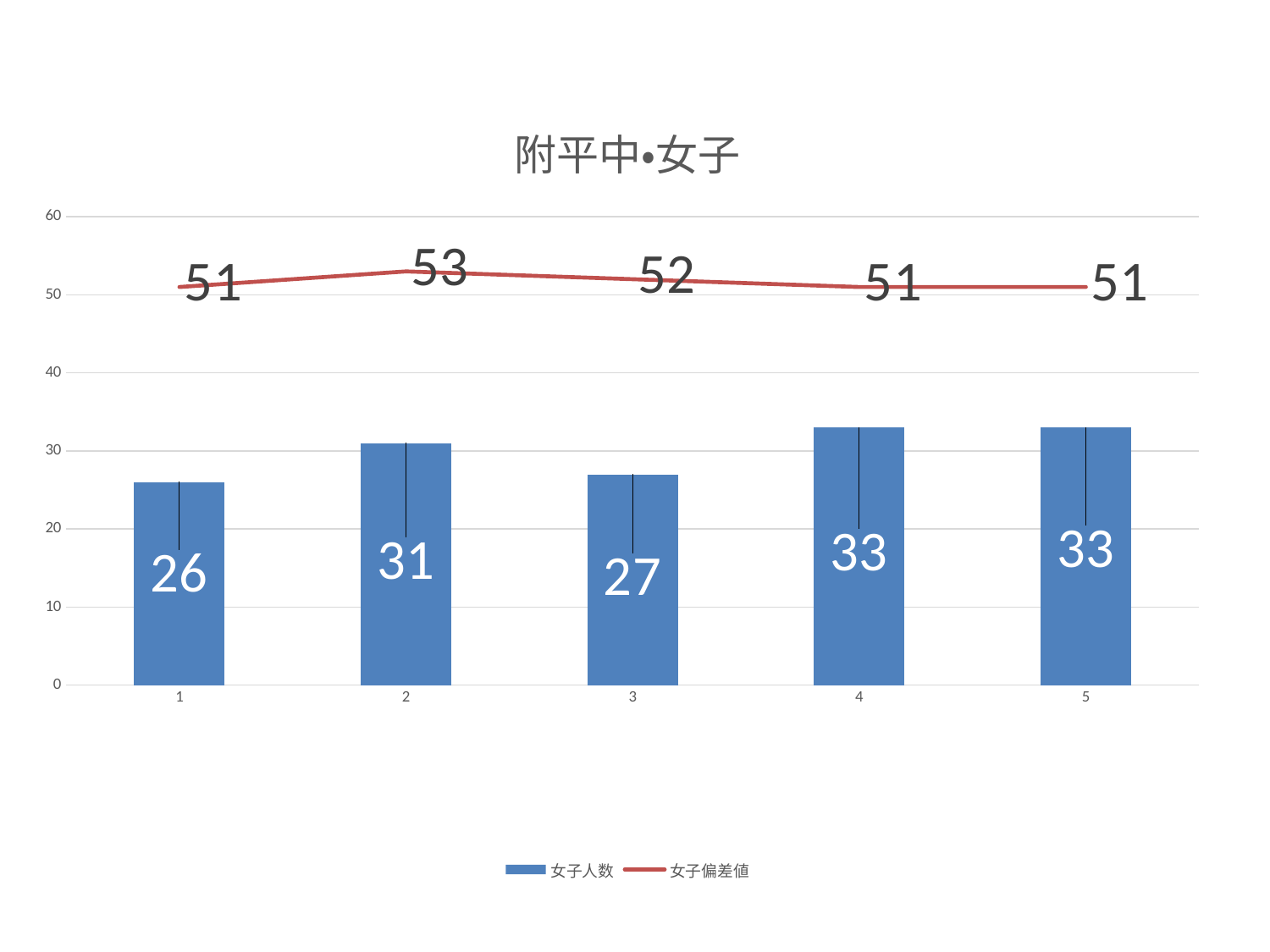

### Chart: 附平中・女子

| Category | 女子人数 | 女子偏差値 |
|---|---|---|